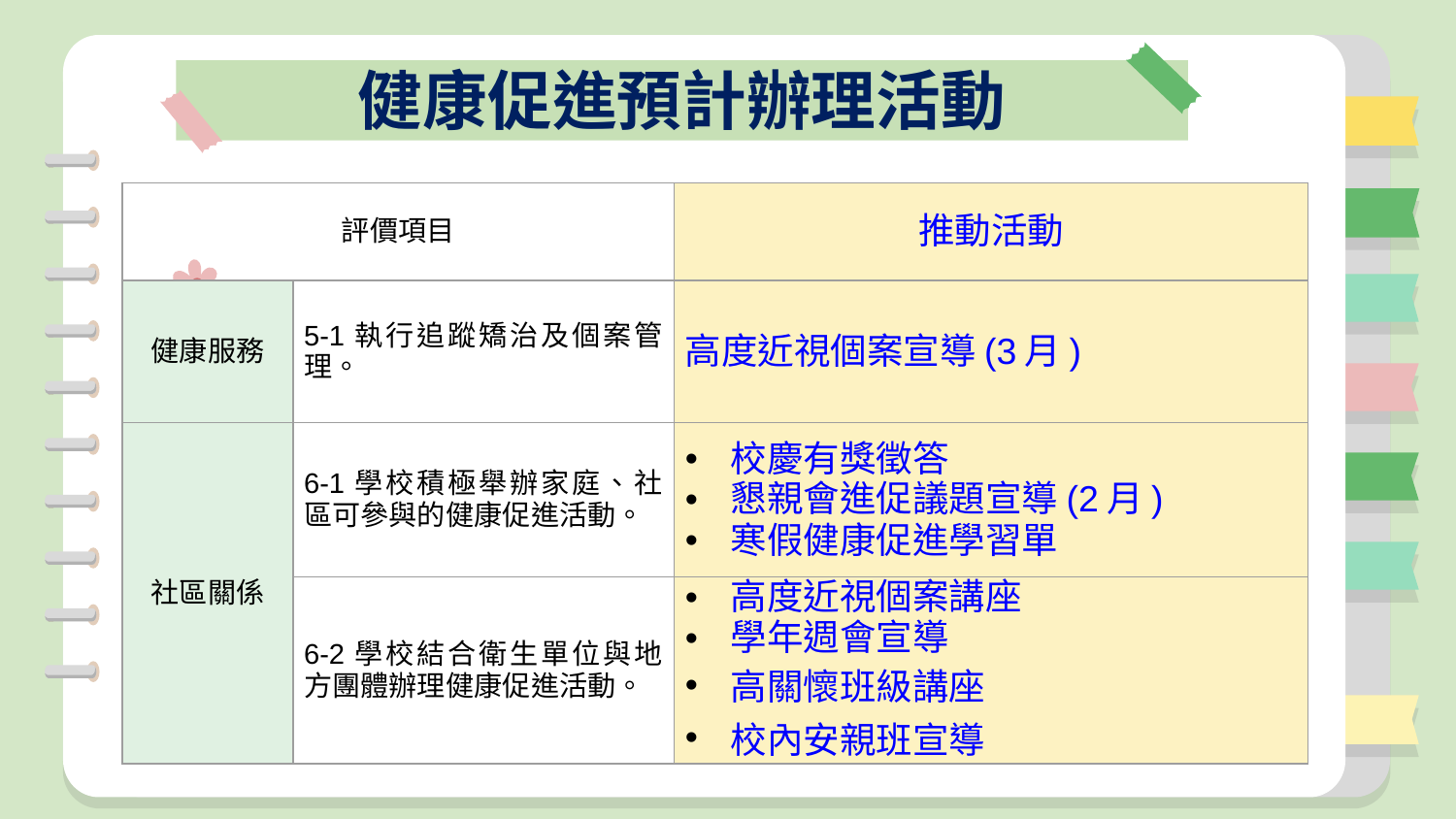

# 健康促進預計辦理活動

| 評價項目 |  | 推動活動 |
| --- | --- | --- |
| 健康服務 | 5-1執行追蹤矯治及個案管理。 | 高度近視個案宣導(3月) |
| 社區關係 | 6-1學校積極舉辦家庭、社區可參與的健康促進活動。 | 校慶有獎徵答 懇親會進促議題宣導(2月) 寒假健康促進學習單 |
|  | 6-2學校結合衛生單位與地方團體辦理健康促進活動。 | 高度近視個案講座 學年週會宣導 高關懷班級講座 校內安親班宣導 |